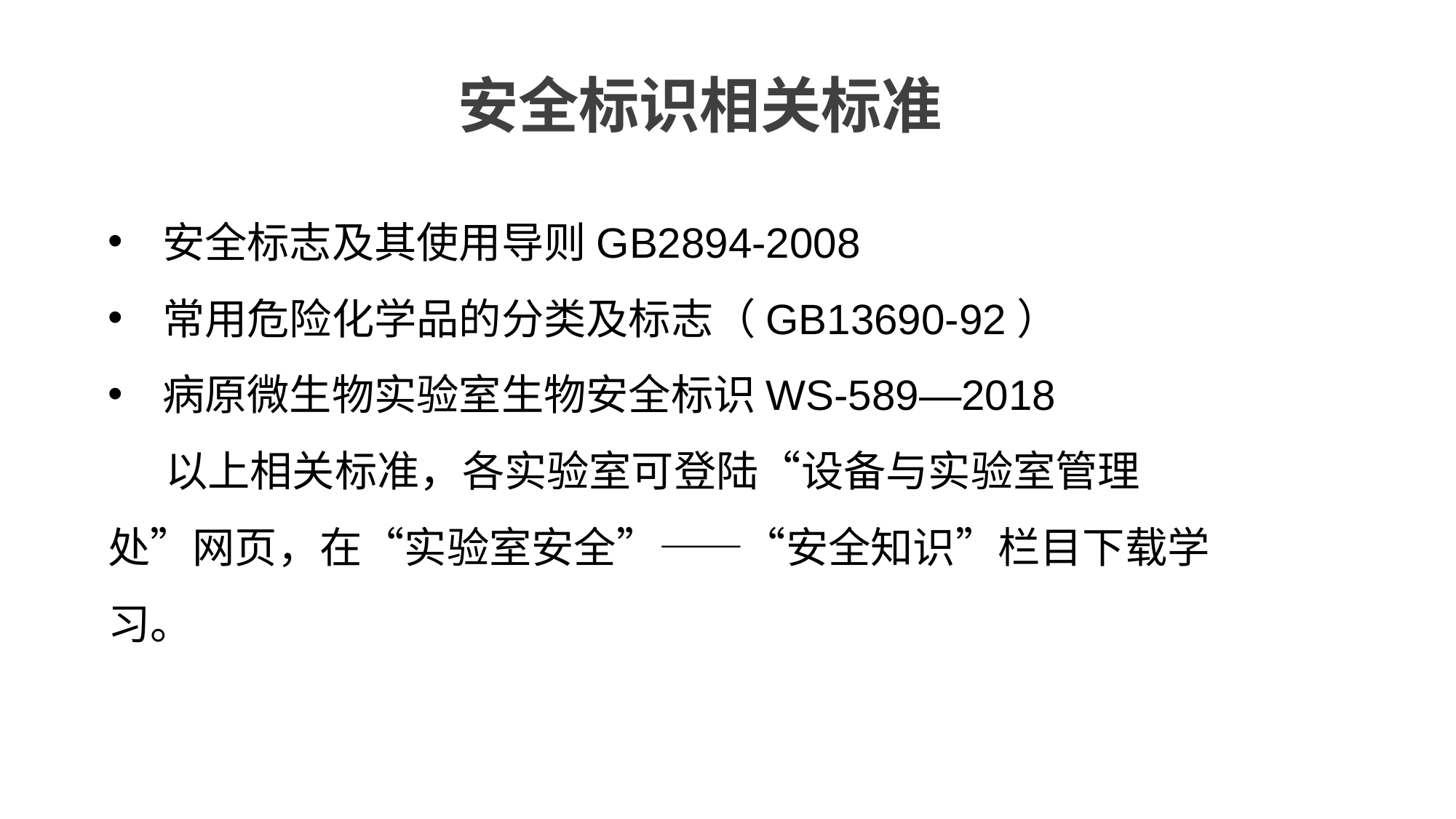

安全标识相关标准
安全标志及其使用导则GB2894-2008
常用危险化学品的分类及标志（GB13690-92）
病原微生物实验室生物安全标识WS-589—2018
     以上相关标准，各实验室可登陆“设备与实验室管理处”网页，在“实验室安全”——“安全知识”栏目下载学习。